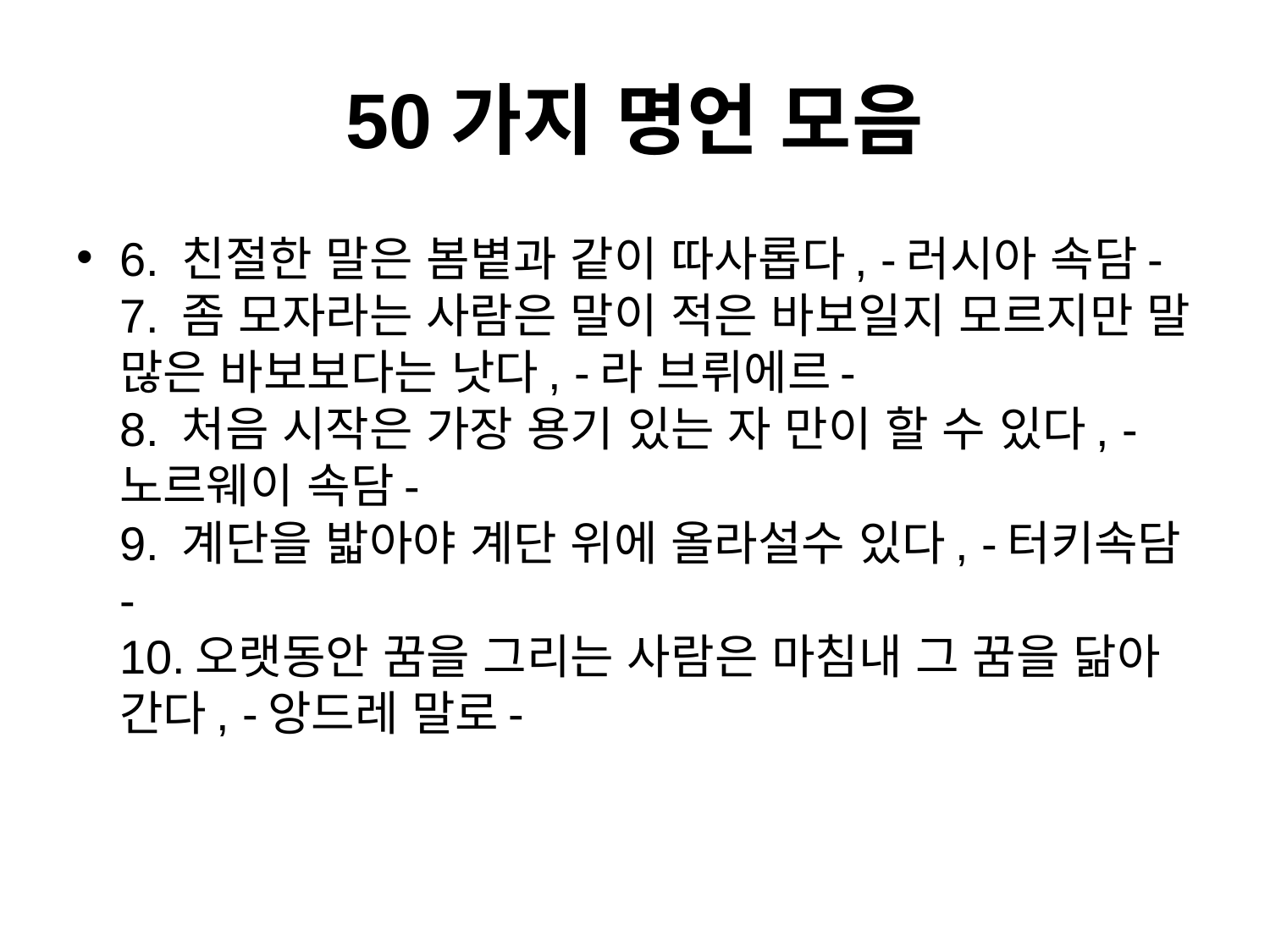

# 50가지 명언 모음
6. 친절한 말은 봄볕과 같이 따사롭다, -러시아 속담-
7. 좀 모자라는 사람은 말이 적은 바보일지 모르지만 말 많은 바보보다는 낫다, -라 브뤼에르-
8. 처음 시작은 가장 용기 있는 자 만이 할 수 있다, -노르웨이 속담-
9. 계단을 밟아야 계단 위에 올라설수 있다, -터키속담-
10.오랫동안 꿈을 그리는 사람은 마침내 그 꿈을 닮아 간다, -앙드레 말로-